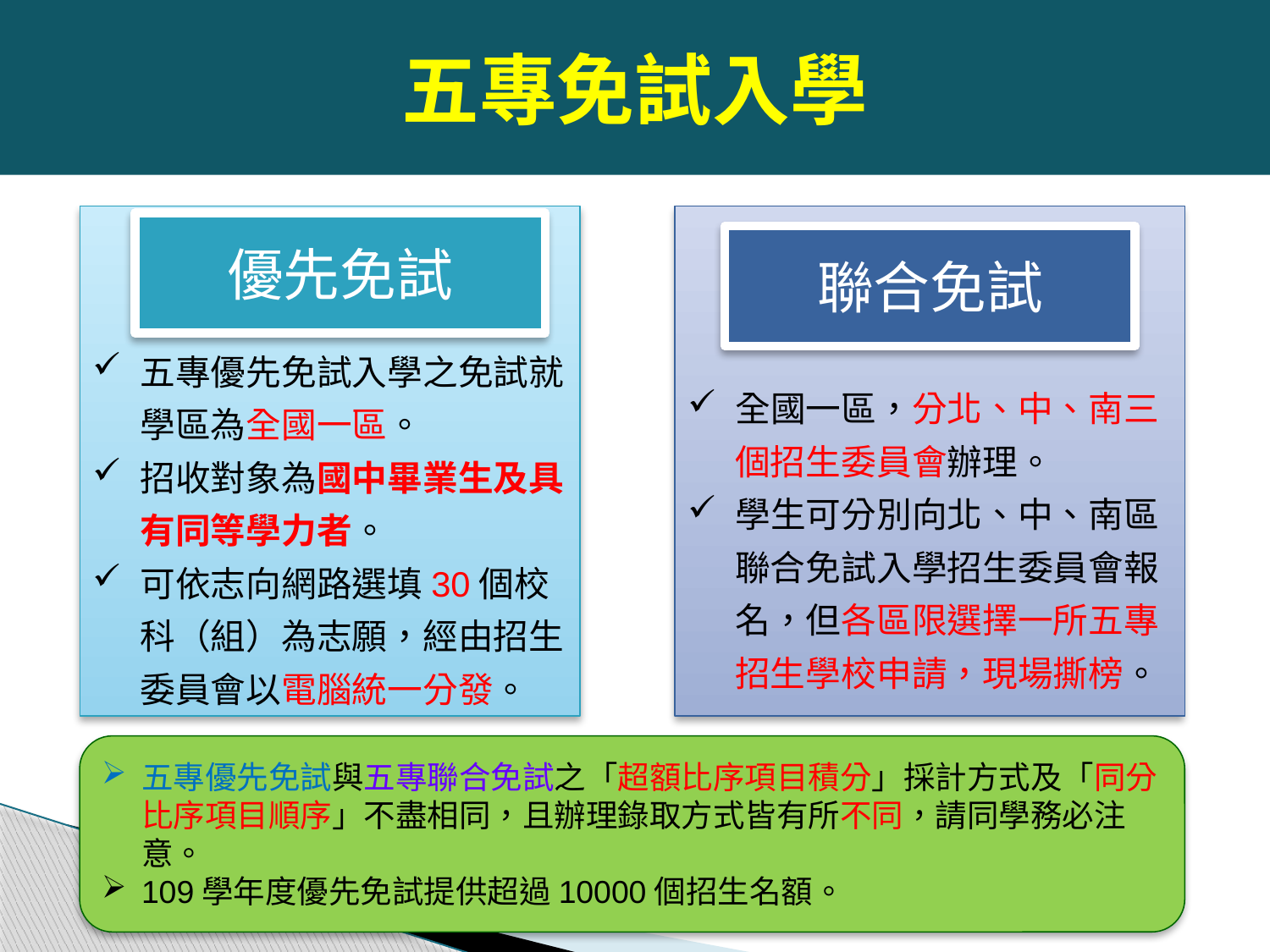

五專免試入學
# 五專免試入學

五專優先免試入學之免試就學區為全國一區。
招收對象為國中畢業生及具有同等學力者。
可依志向網路選填30個校科（組）為志願，經由招生委員會以電腦統一分發。

全國一區，分北、中、南三個招生委員會辦理。
學生可分別向北、中、南區聯合免試入學招生委員會報名，但各區限選擇一所五專招生學校申請，現場撕榜。
優先免試
聯合免試
五專優先免試與五專聯合免試之「超額比序項目積分」採計方式及「同分比序項目順序」不盡相同，且辦理錄取方式皆有所不同，請同學務必注意。
109學年度優先免試提供超過10000個招生名額。